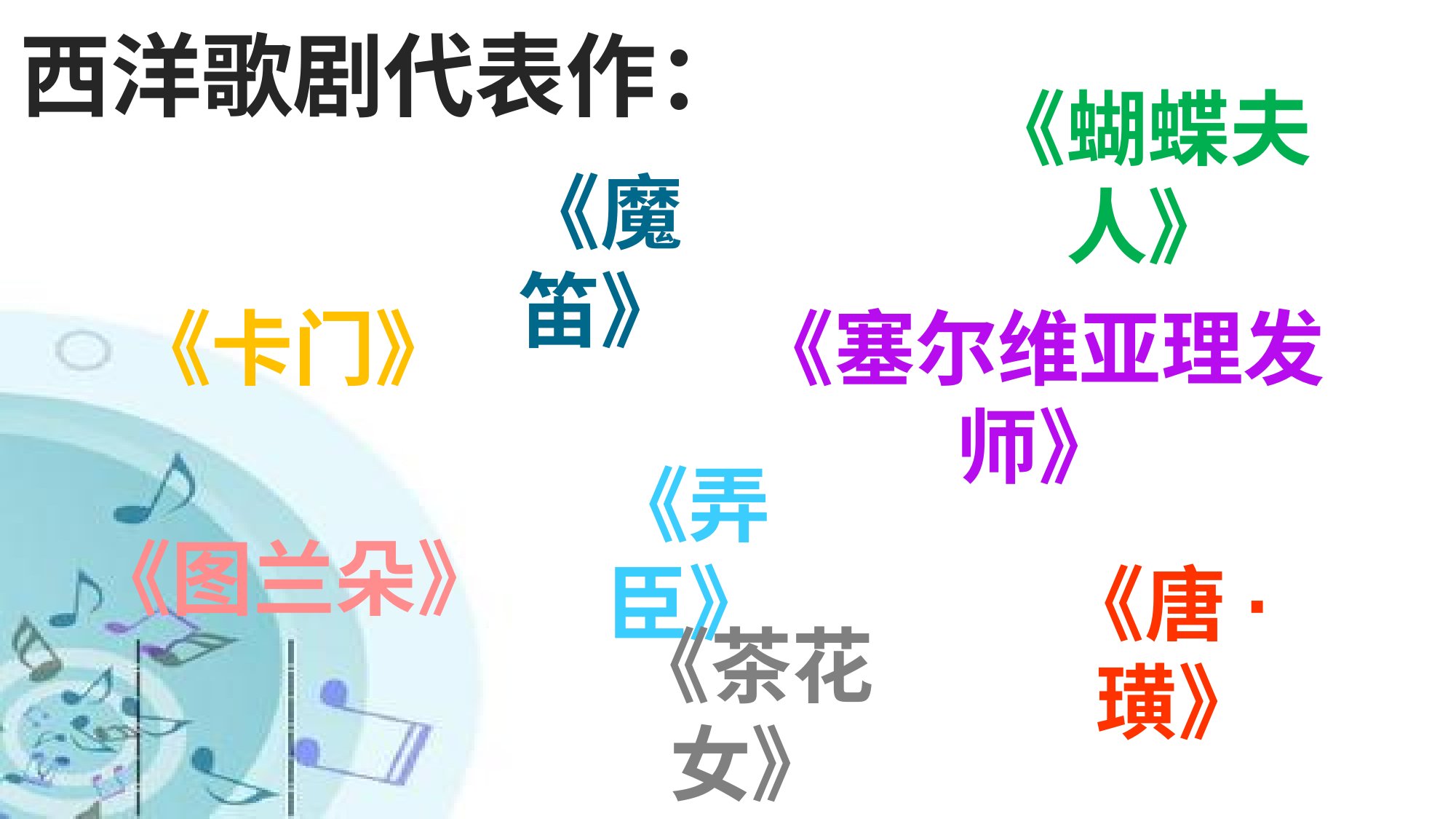

西洋歌剧代表作：
《蝴蝶夫人》
《魔笛》
《卡门》
《塞尔维亚理发师》
《弄臣》
《图兰朵》
《唐·璜》
《茶花女》